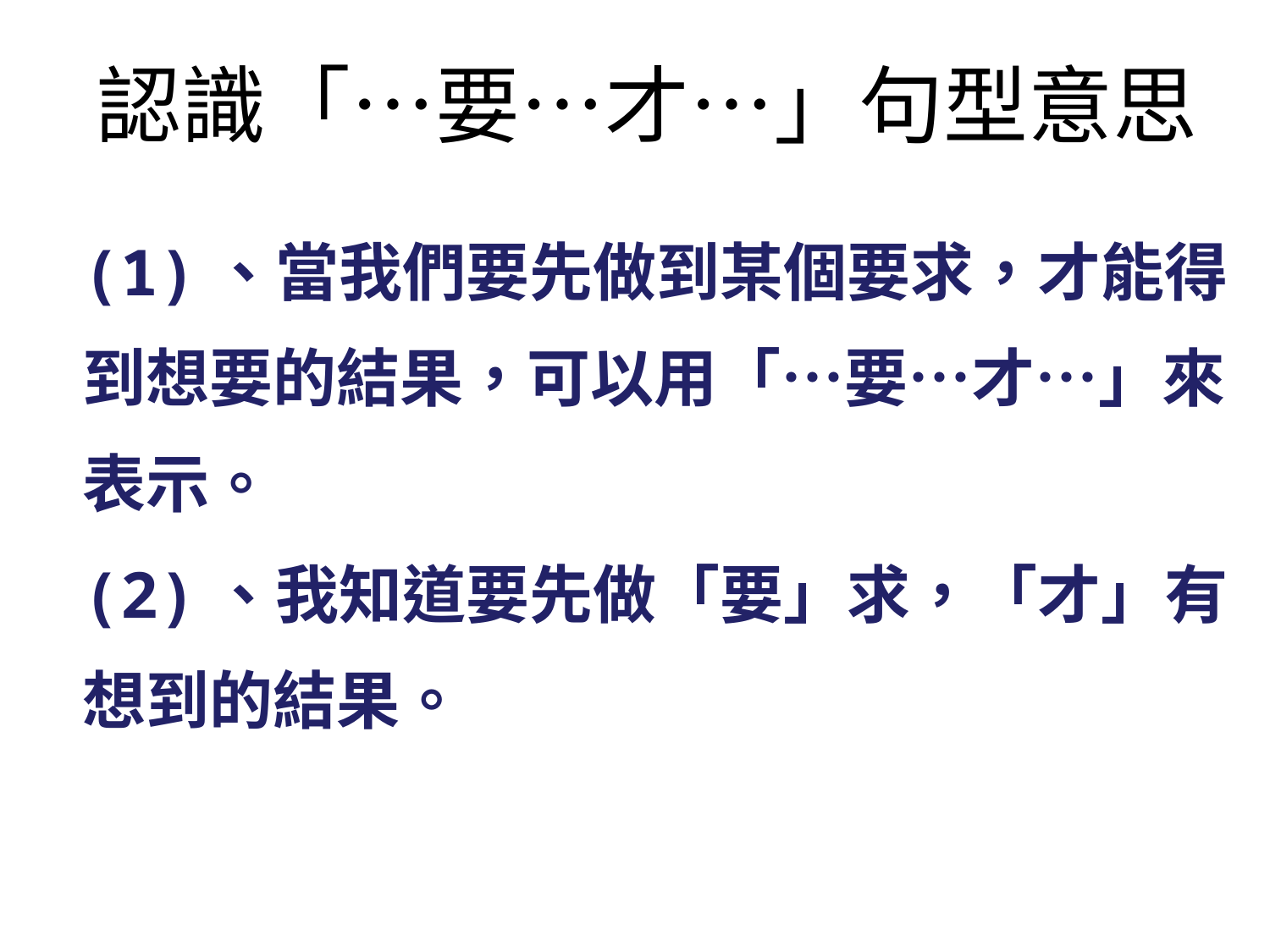

認識「…要…才…」句型意思
(1)、當我們要先做到某個要求，才能得到想要的結果，可以用「…要…才…」來表示。
(2)、我知道要先做「要」求，「才」有想到的結果。